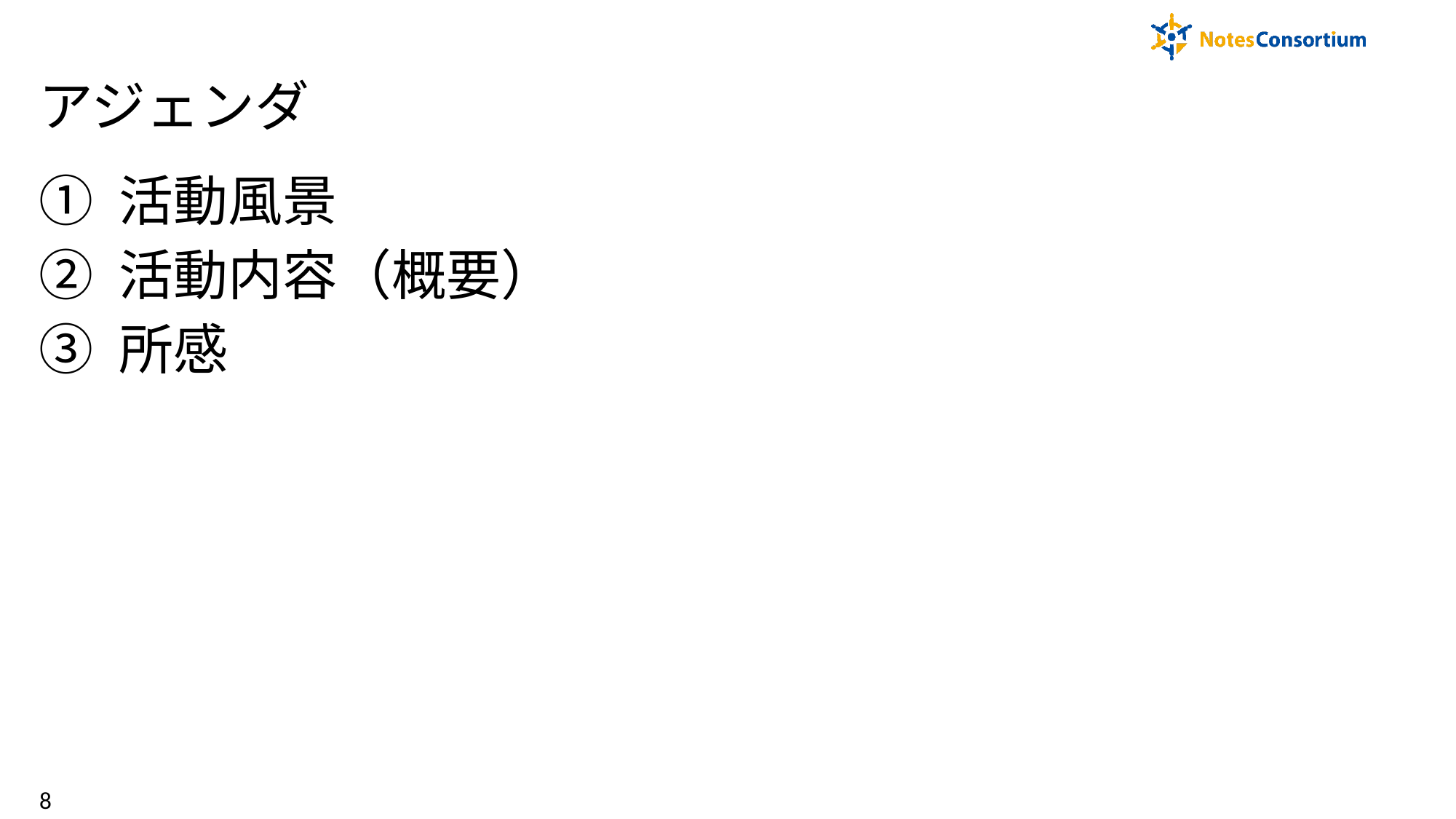

# アジェンダ
① 活動風景
② 活動内容（概要）
③ 所感
8